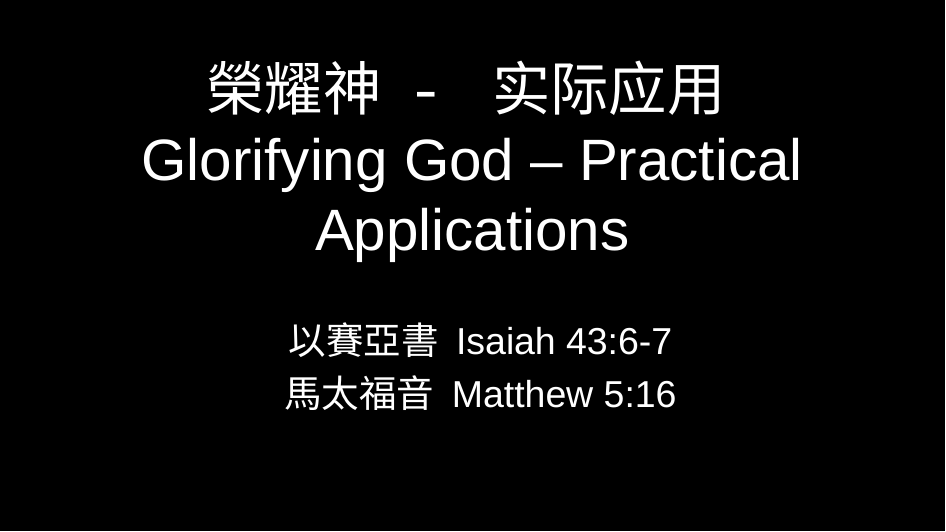

# 榮耀神 - 实际应用 Glorifying God – Practical Applications
以賽亞書 Isaiah 43:6-7
馬太福音 Matthew 5:16